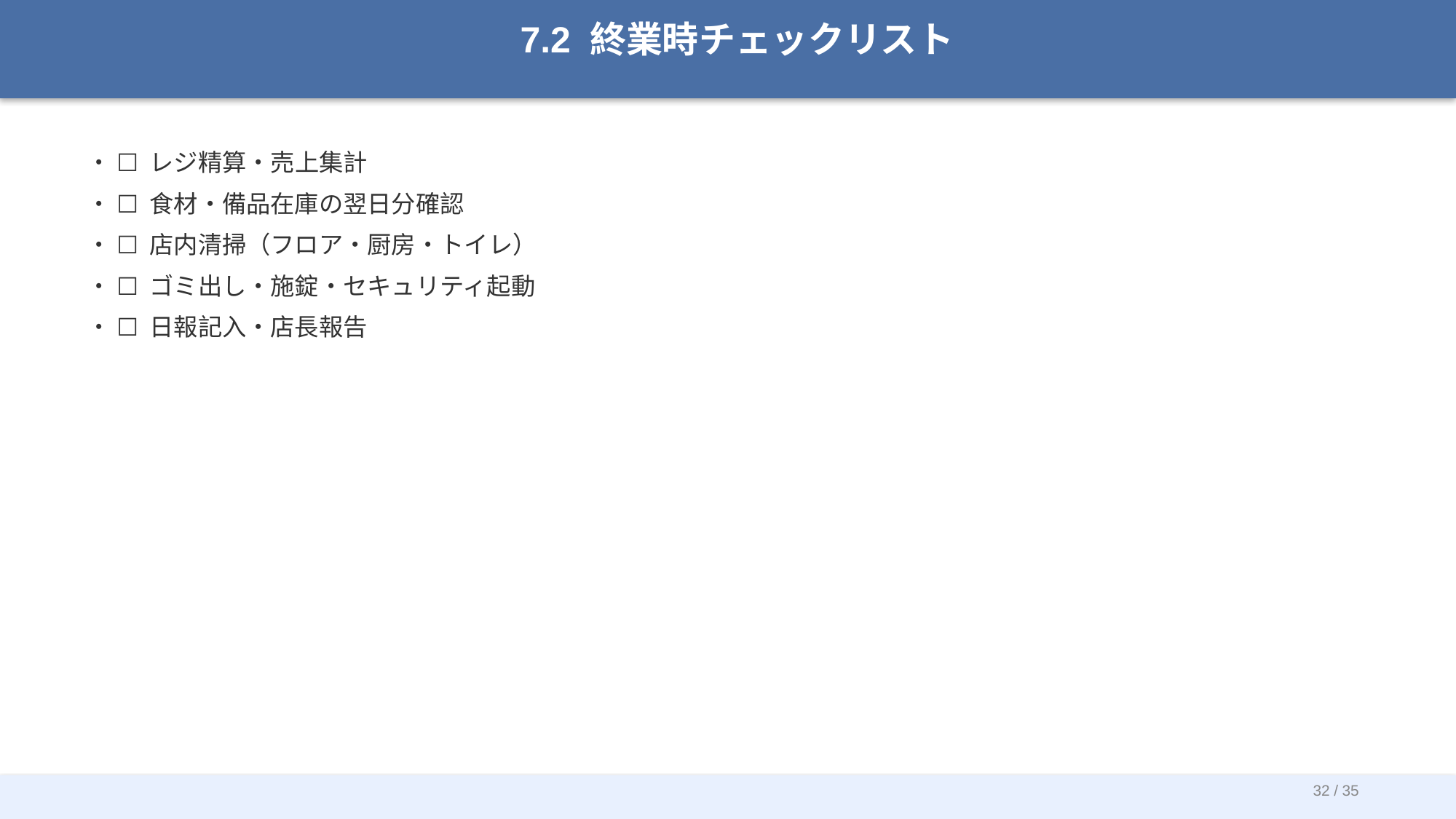

7.2 終業時チェックリスト
• ☐ レジ精算・売上集計
• ☐ 食材・備品在庫の翌日分確認
• ☐ 店内清掃（フロア・厨房・トイレ）
• ☐ ゴミ出し・施錠・セキュリティ起動
• ☐ 日報記入・店長報告

32 / 35